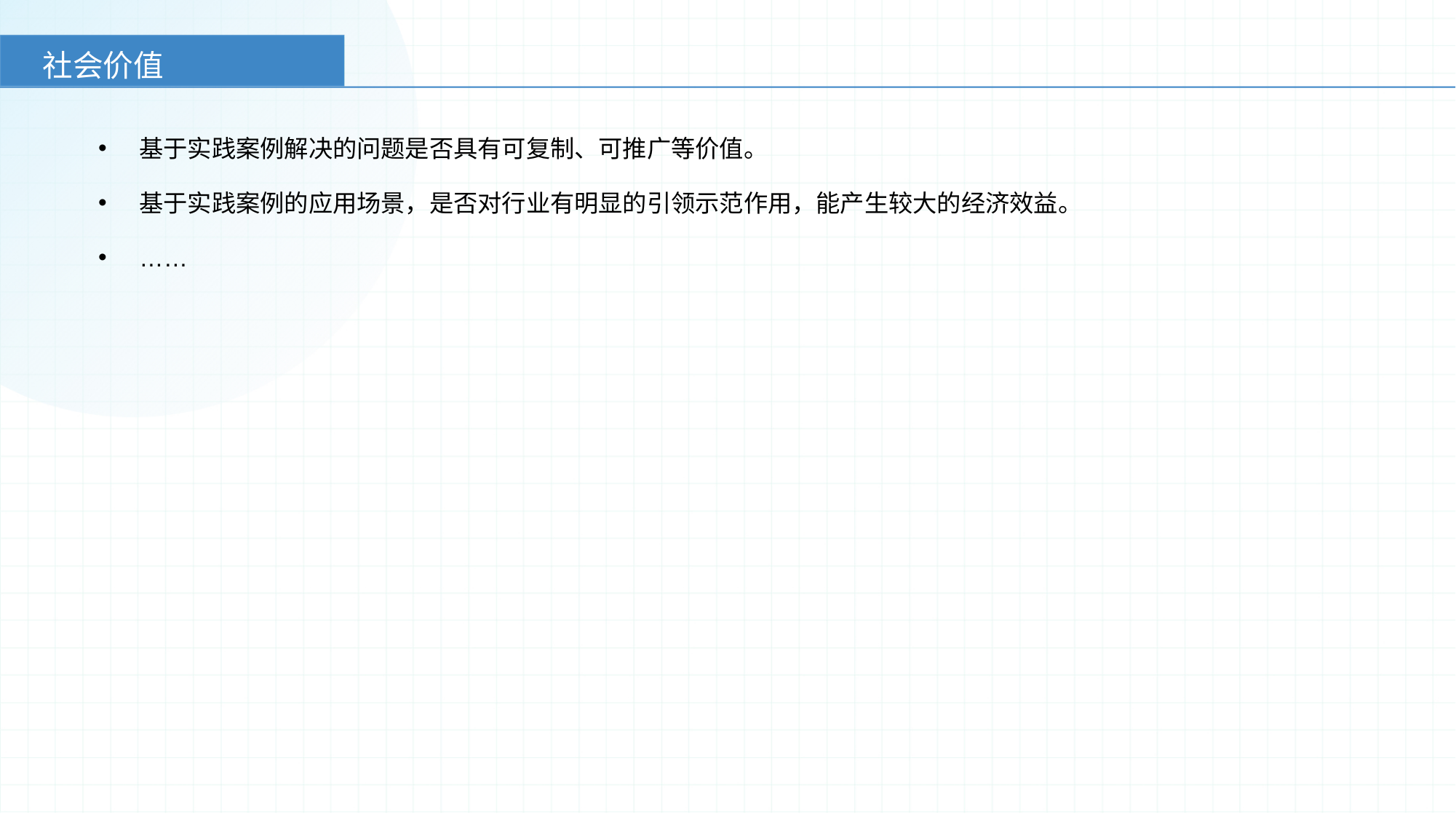

# 社会价值
基于实践案例解决的问题是否具有可复制、可推广等价值。
基于实践案例的应用场景，是否对行业有明显的引领示范作用，能产生较大的经济效益。
……